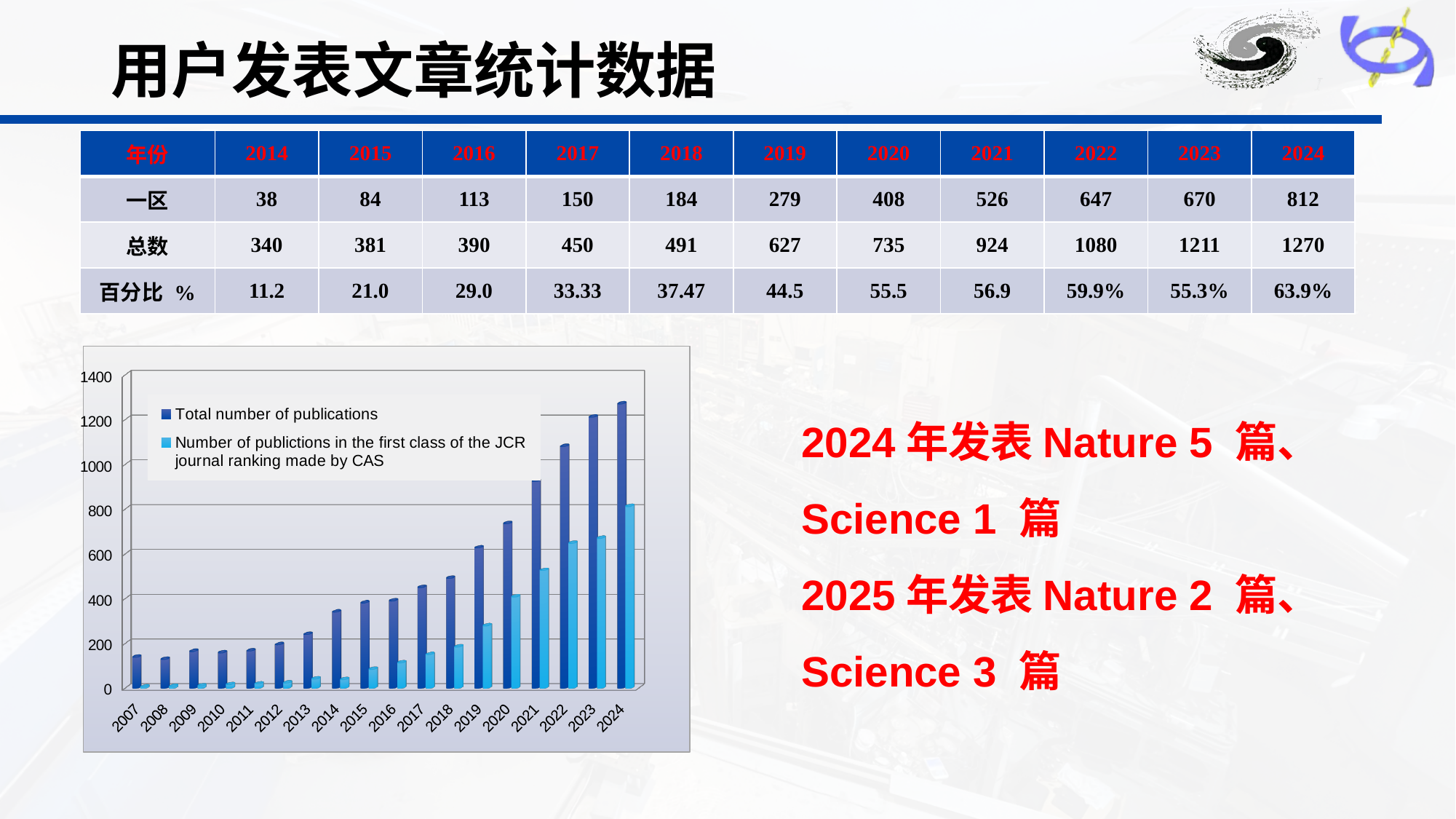

# 用户发表文章统计数据
| 年份 | 2014 | 2015 | 2016 | 2017 | 2018 | 2019 | 2020 | 2021 | 2022 | 2023 | 2024 |
| --- | --- | --- | --- | --- | --- | --- | --- | --- | --- | --- | --- |
| 一区 | 38 | 84 | 113 | 150 | 184 | 279 | 408 | 526 | 647 | 670 | 812 |
| 总数 | 340 | 381 | 390 | 450 | 491 | 627 | 735 | 924 | 1080 | 1211 | 1270 |
| 百分比 % | 11.2 | 21.0 | 29.0 | 33.33 | 37.47 | 44.5 | 55.5 | 56.9 | 59.9% | 55.3% | 63.9% |

[unsupported chart]

2024年发表Nature 5 篇、Science 1 篇
2025年发表Nature 2 篇、Science 3 篇